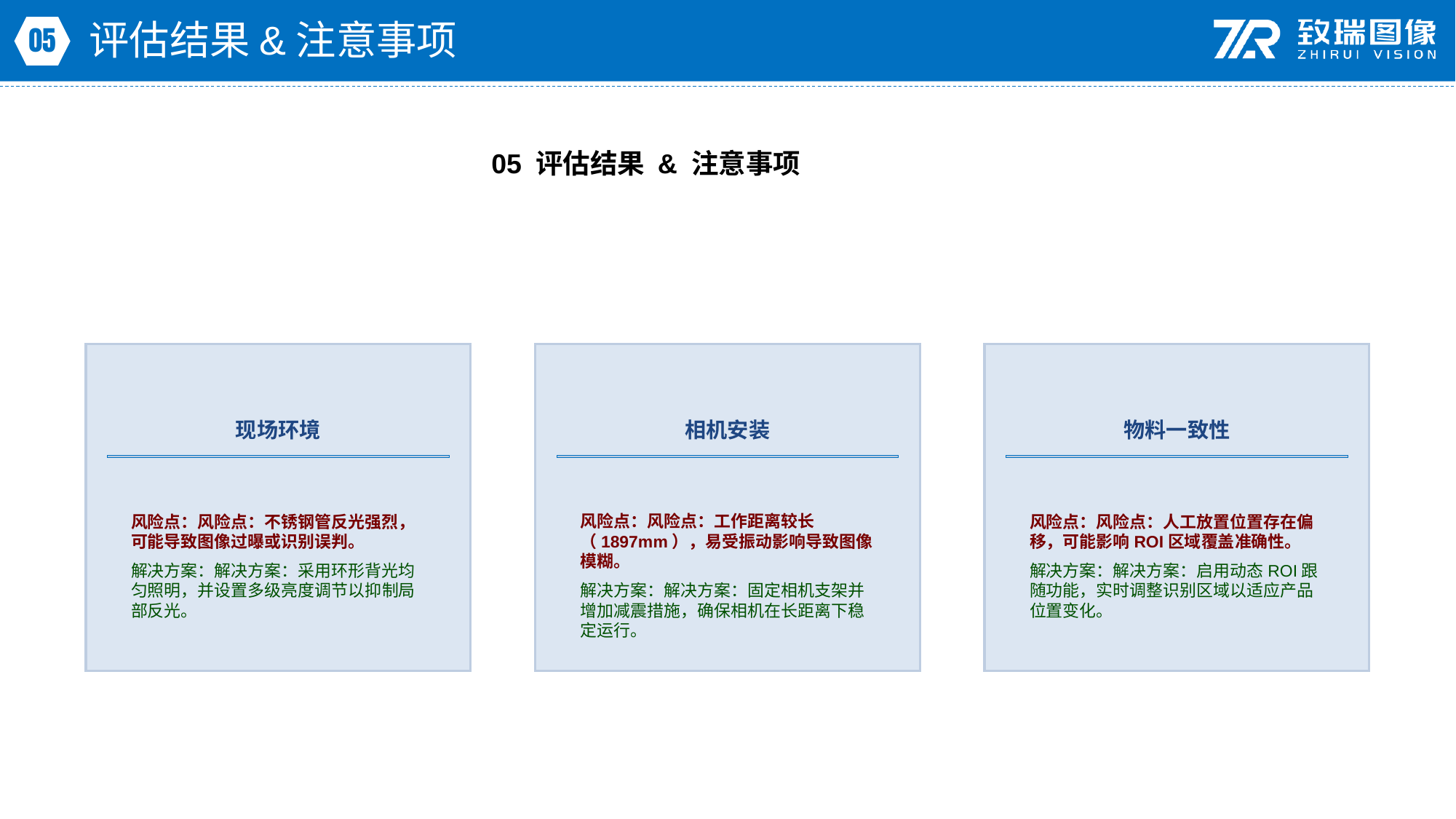

评估结果&注意事项
05

05 评估结果 & 注意事项

现场环境

相机安装

物料一致性

风险点：风险点：不锈钢管反光强烈，可能导致图像过曝或识别误判。
解决方案：解决方案：采用环形背光均匀照明，并设置多级亮度调节以抑制局部反光。

风险点：风险点：工作距离较长（1897mm），易受振动影响导致图像模糊。
解决方案：解决方案：固定相机支架并增加减震措施，确保相机在长距离下稳定运行。

风险点：风险点：人工放置位置存在偏移，可能影响ROI区域覆盖准确性。
解决方案：解决方案：启用动态ROI跟随功能，实时调整识别区域以适应产品位置变化。